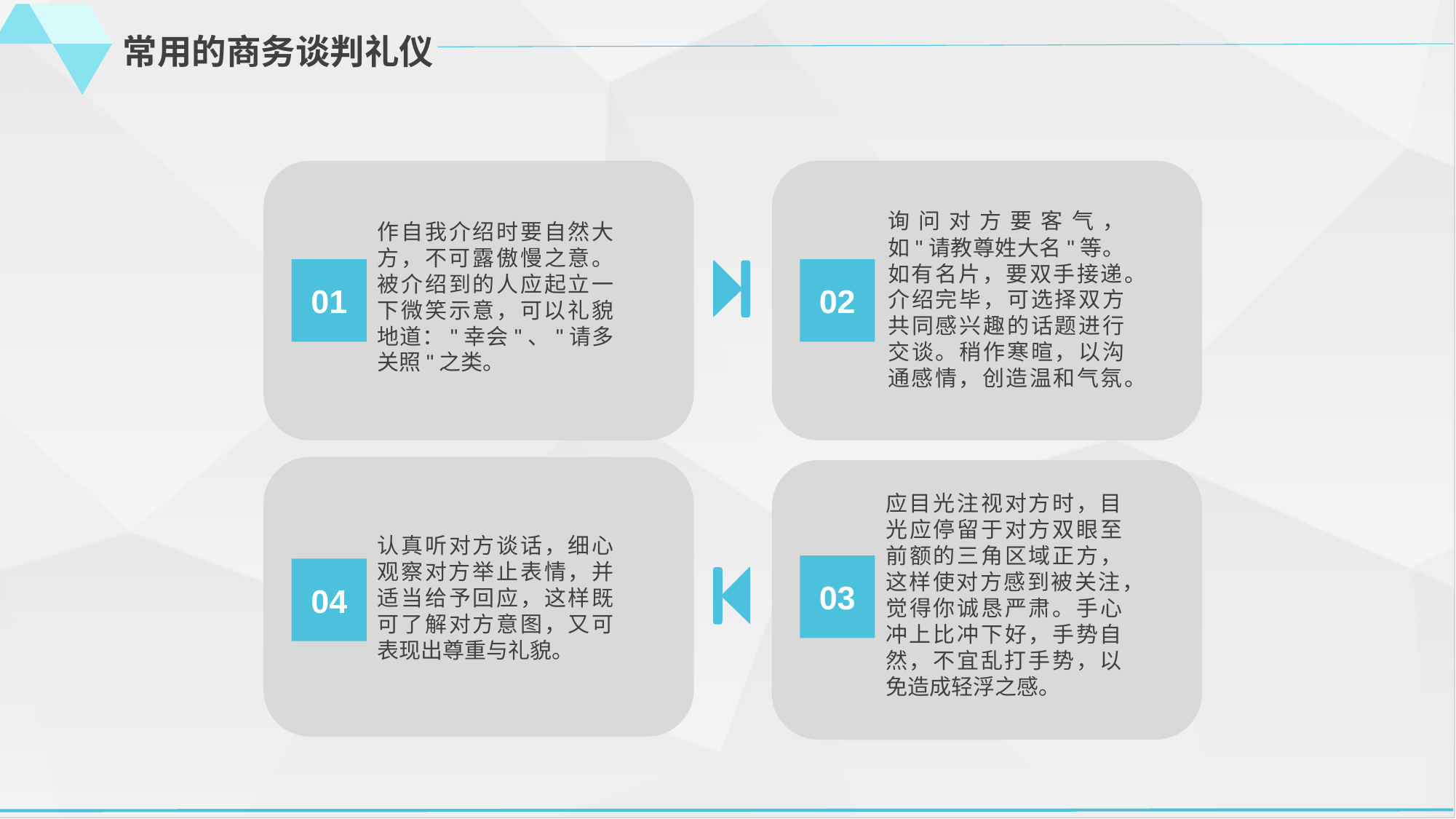

常用的商务谈判礼仪

询问对方要客气，如"请教尊姓大名"等。如有名片，要双手接递。介绍完毕，可选择双方共同感兴趣的话题进行交谈。稍作寒暄，以沟通感情，创造温和气氛。
作自我介绍时要自然大方，不可露傲慢之意。被介绍到的人应起立一下微笑示意，可以礼貌地道："幸会"、"请多关照"之类。
01

02

应目光注视对方时，目光应停留于对方双眼至前额的三角区域正方，这样使对方感到被关注，觉得你诚恳严肃。手心冲上比冲下好，手势自然，不宜乱打手势，以免造成轻浮之感。
认真听对方谈话，细心观察对方举止表情，并适当给予回应，这样既可了解对方意图，又可表现出尊重与礼貌。
03
04